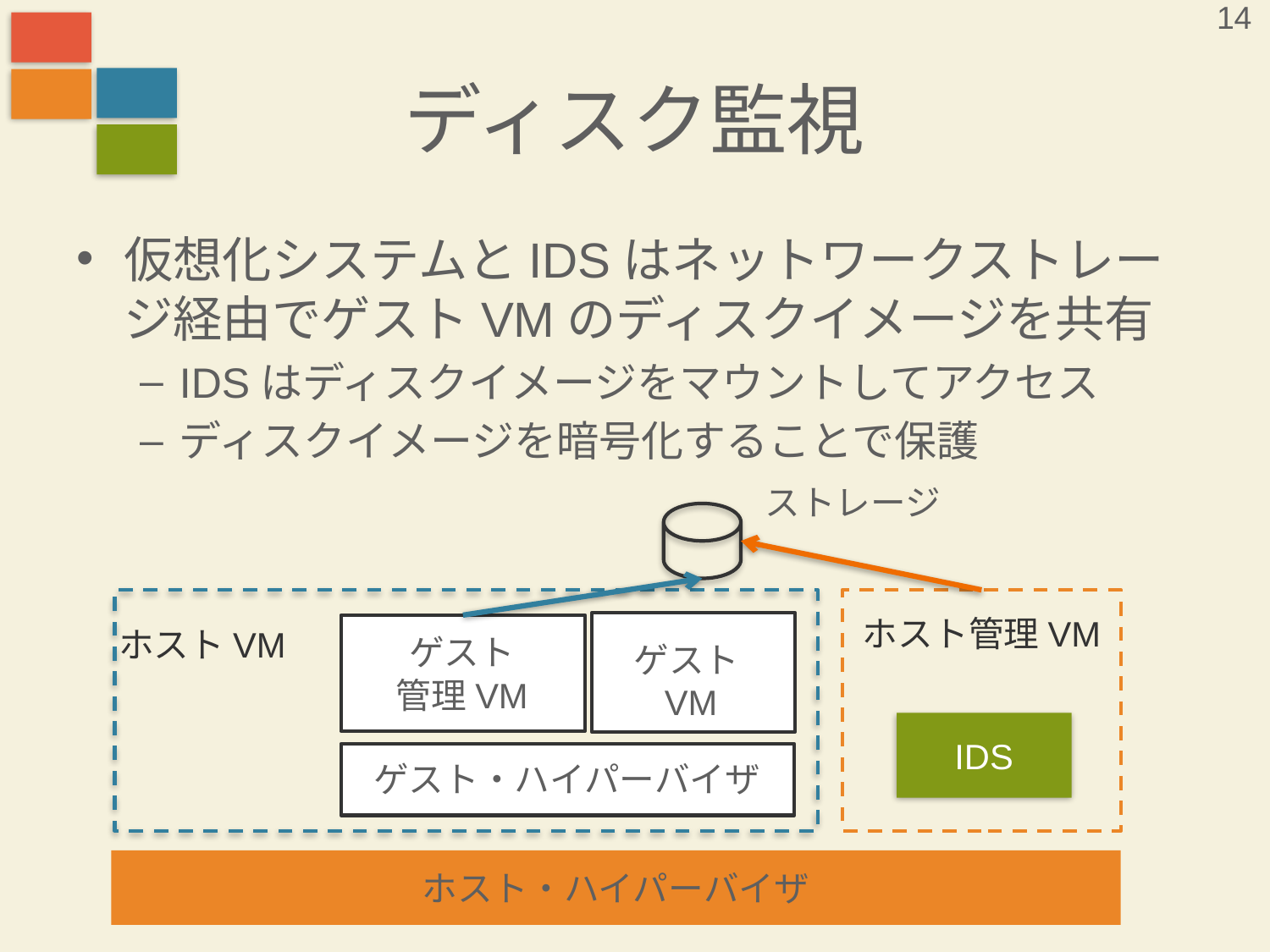

14
# ディスク監視
仮想化システムとIDSはネットワークストレージ経由でゲストVMのディスクイメージを共有
IDSはディスクイメージをマウントしてアクセス
ディスクイメージを暗号化することで保護
ストレージ

ホスト管理VM
ホストVM
ゲスト
管理VM
ゲストVM

IDS
ゲスト・ハイパーバイザ

ホスト・ハイパーバイザ